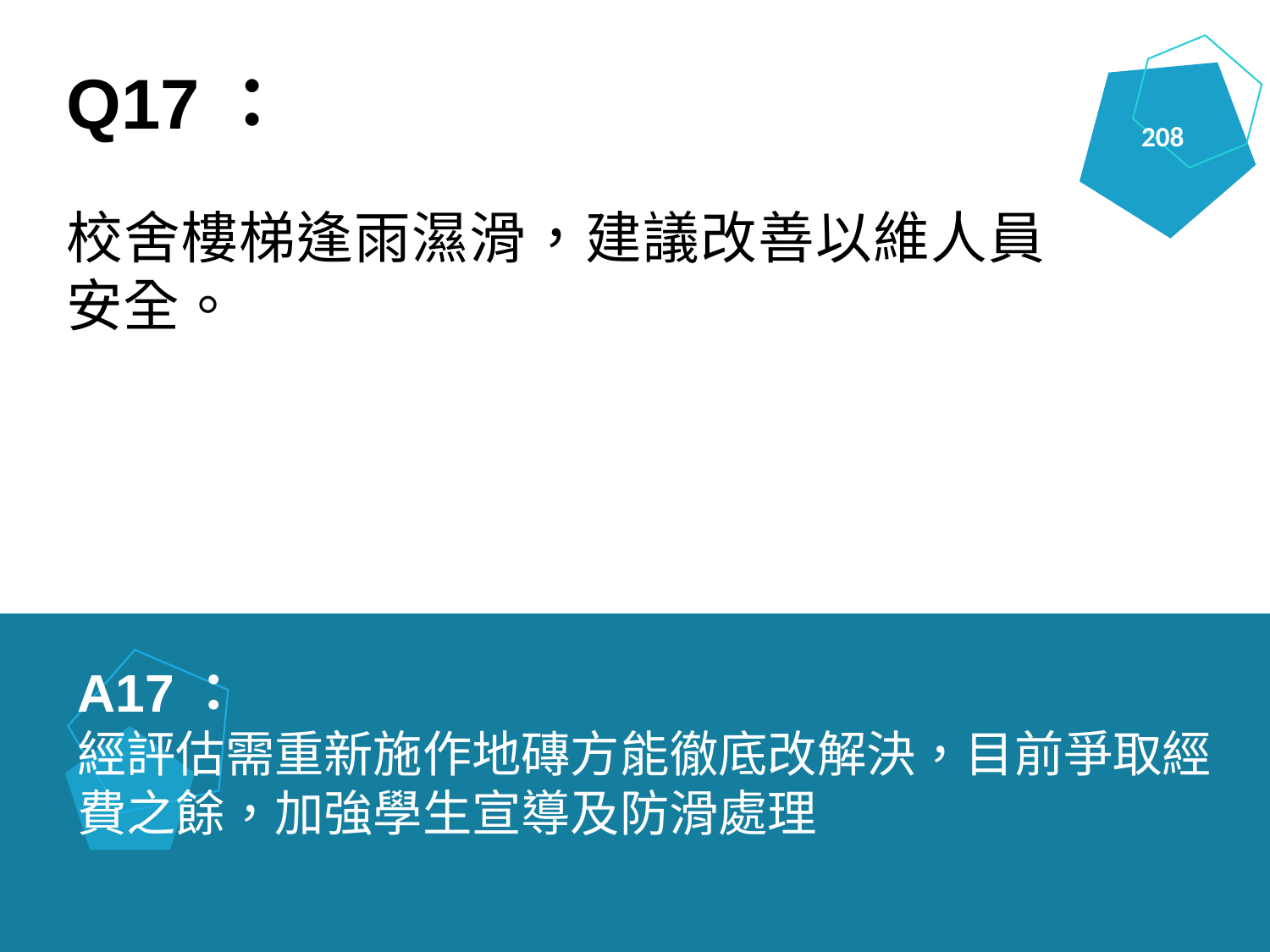

Q17：

校舍樓梯逢雨濕滑，建議改善以維人員安全。
208

A17：
經評估需重新施作地磚方能徹底改解決，目前爭取經費之餘，加強學生宣導及防滑處理